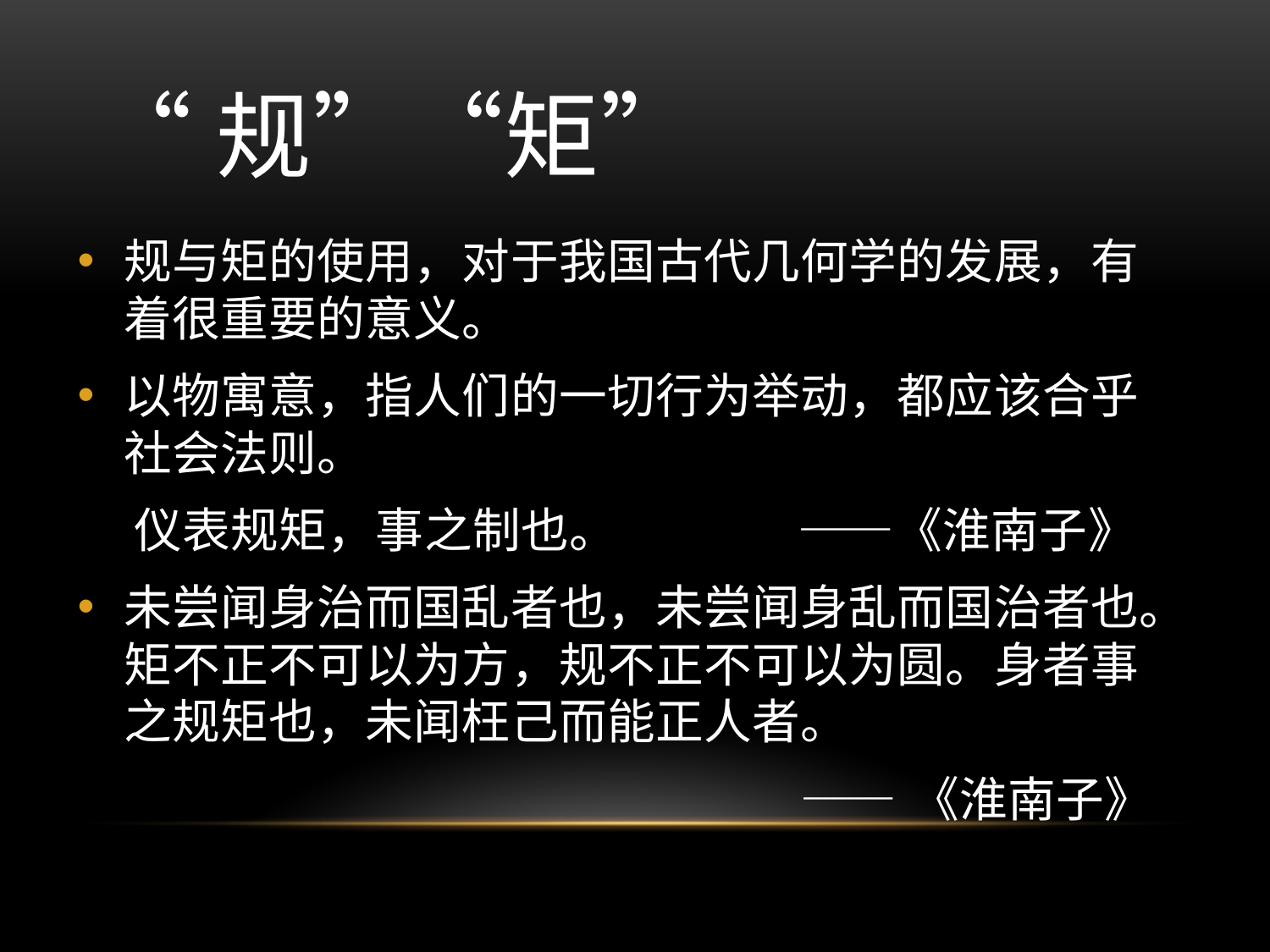

# “规”“矩”
规与矩的使用，对于我国古代几何学的发展，有着很重要的意义。
以物寓意，指人们的一切行为举动，都应该合乎社会法则。
    仪表规矩，事之制也。                ——《淮南子》
未尝闻身治而国乱者也，未尝闻身乱而国治者也。矩不正不可以为方，规不正不可以为圆。身者事之规矩也，未闻枉己而能正人者。
                                                                ——《淮南子》